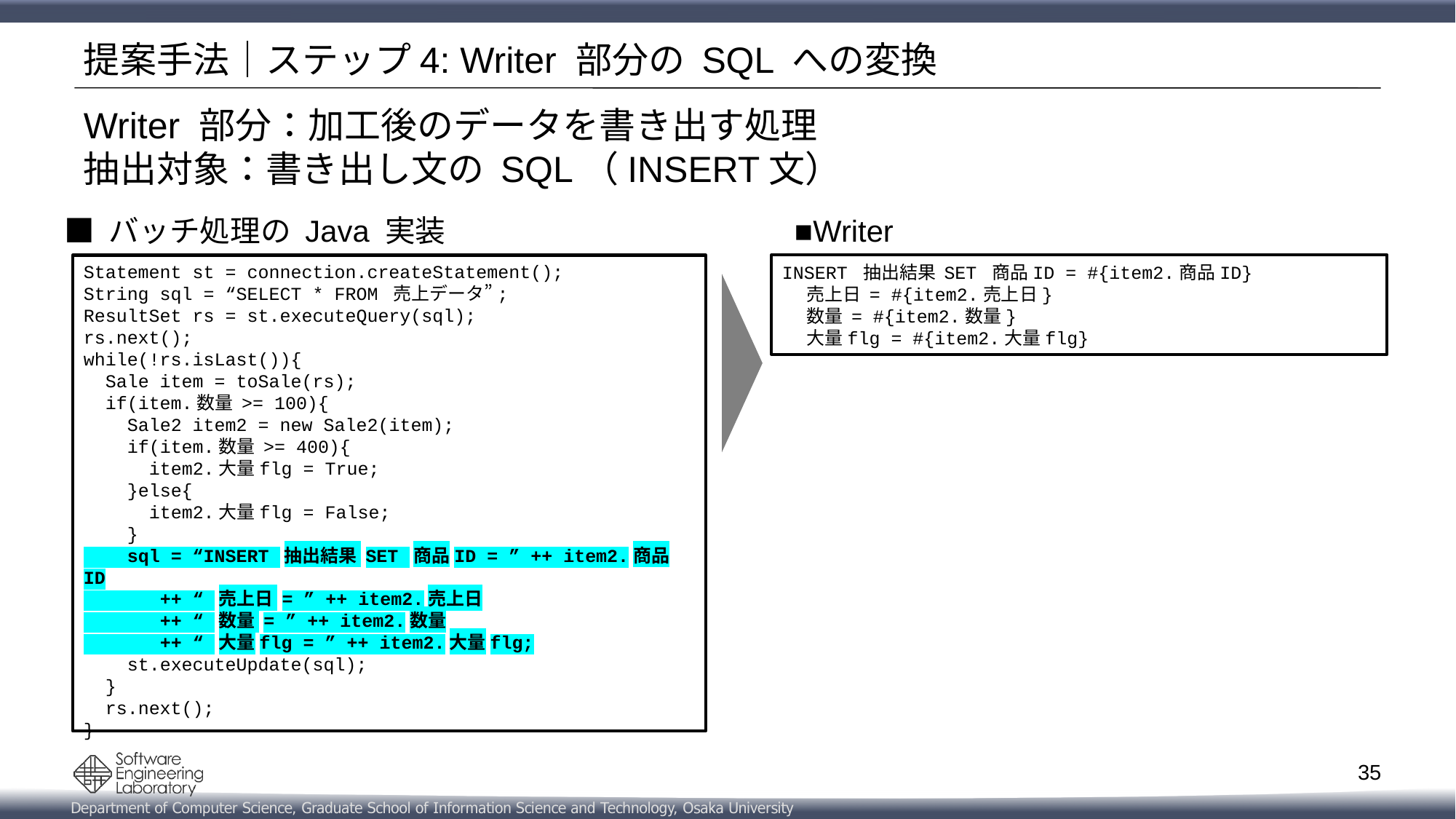

# 提案手法｜ステップ4: Writer 部分の SQL への変換
Writer 部分：加工後のデータを書き出す処理
抽出対象：書き出し文の SQL（INSERT文）
■ バッチ処理の Java 実装
■Writer
INSERT 抽出結果 SET 商品ID = #{item2.商品ID}
     売上日 = #{item2.売上日}
     数量 = #{item2.数量}
     大量flg = #{item2.大量flg}
Statement st = connection.createStatement();
String sql = “SELECT * FROM 売上データ”;
ResultSet rs = st.executeQuery(sql);
rs.next();
while(!rs.isLast()){
  Sale item = toSale(rs);
  if(item.数量 >= 100){
    Sale2 item2 = new Sale2(item);
    if(item.数量 >= 400){
      item2.大量flg = True;
    }else{
      item2.大量flg = False;
    }
    sql = “INSERT 抽出結果 SET 商品ID = ” ++ item2.商品ID
       ++ “ 売上日 = ” ++ item2.売上日
       ++ “ 数量 = ” ++ item2.数量
       ++ “ 大量flg = ” ++ item2.大量flg;
    st.executeUpdate(sql);
  }
  rs.next();
}

35